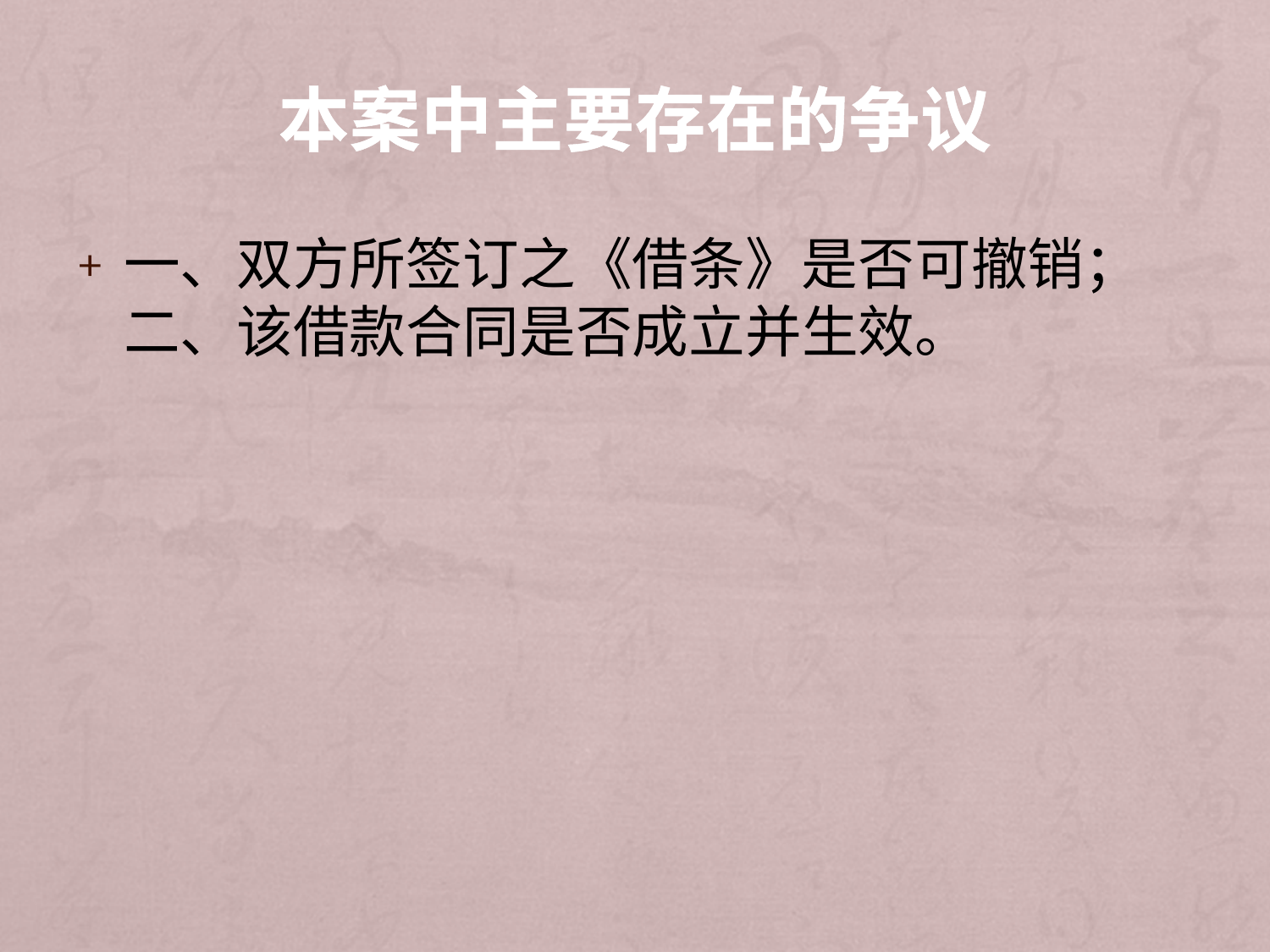

# 本案中主要存在的争议
一、双方所签订之《借条》是否可撤销；二、该借款合同是否成立并生效。